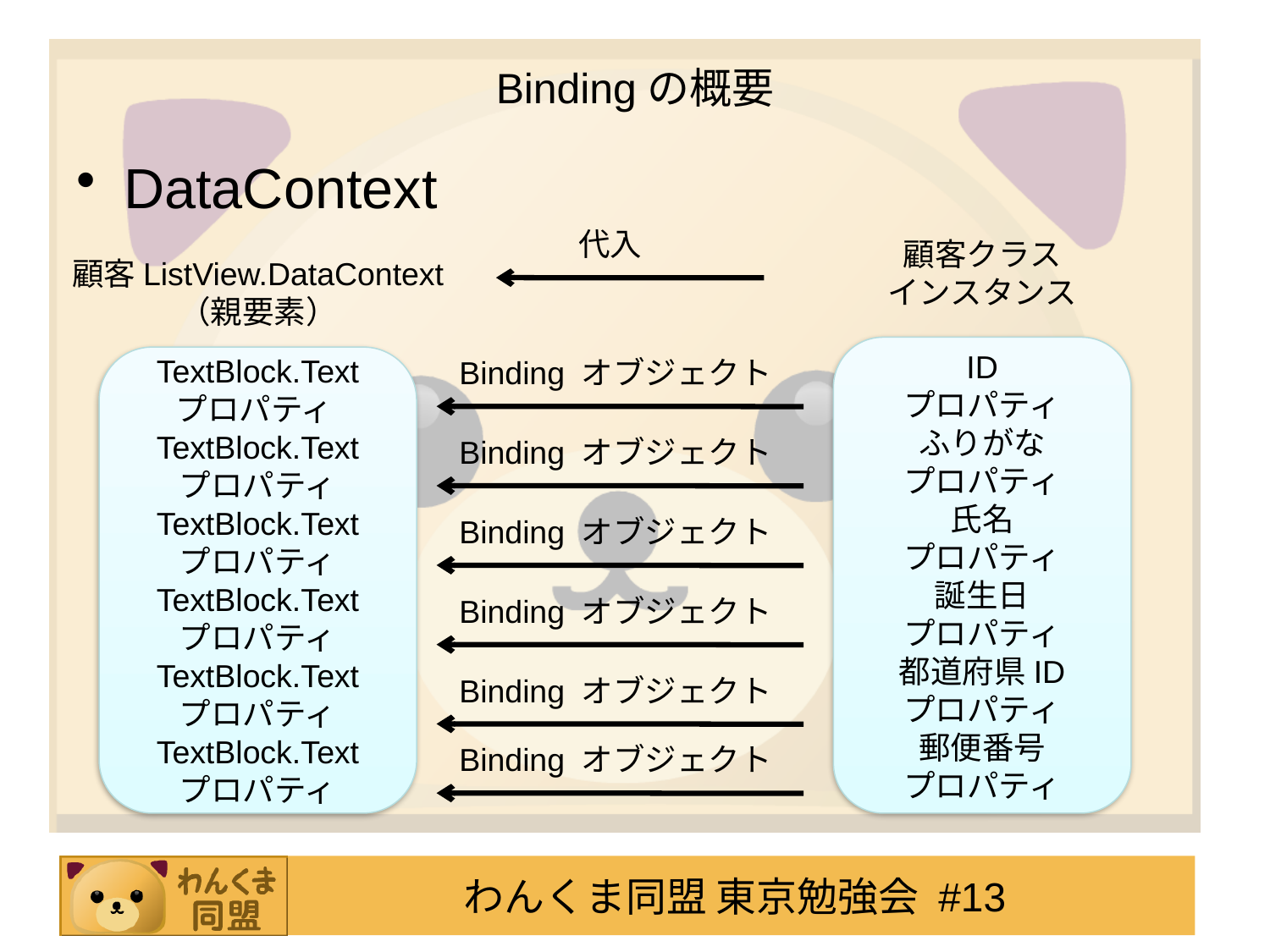

# Bindingの概要
DataContext
代入
顧客クラス
インスタンス
顧客ListView.DataContext
（親要素）
ID
プロパティ
ふりがな
プロパティ
氏名
プロパティ
誕生日
プロパティ
都道府県ID
プロパティ
郵便番号
プロパティ
Binding オブジェクト
TextBlock.Text
プロパティTextBlock.Text
プロパティ
TextBlock.Text
プロパティ
TextBlock.Text
プロパティ
TextBlock.Text
プロパティ
TextBlock.Text
プロパティ
Binding オブジェクト
Binding オブジェクト
Binding オブジェクト
Binding オブジェクト
Binding オブジェクト